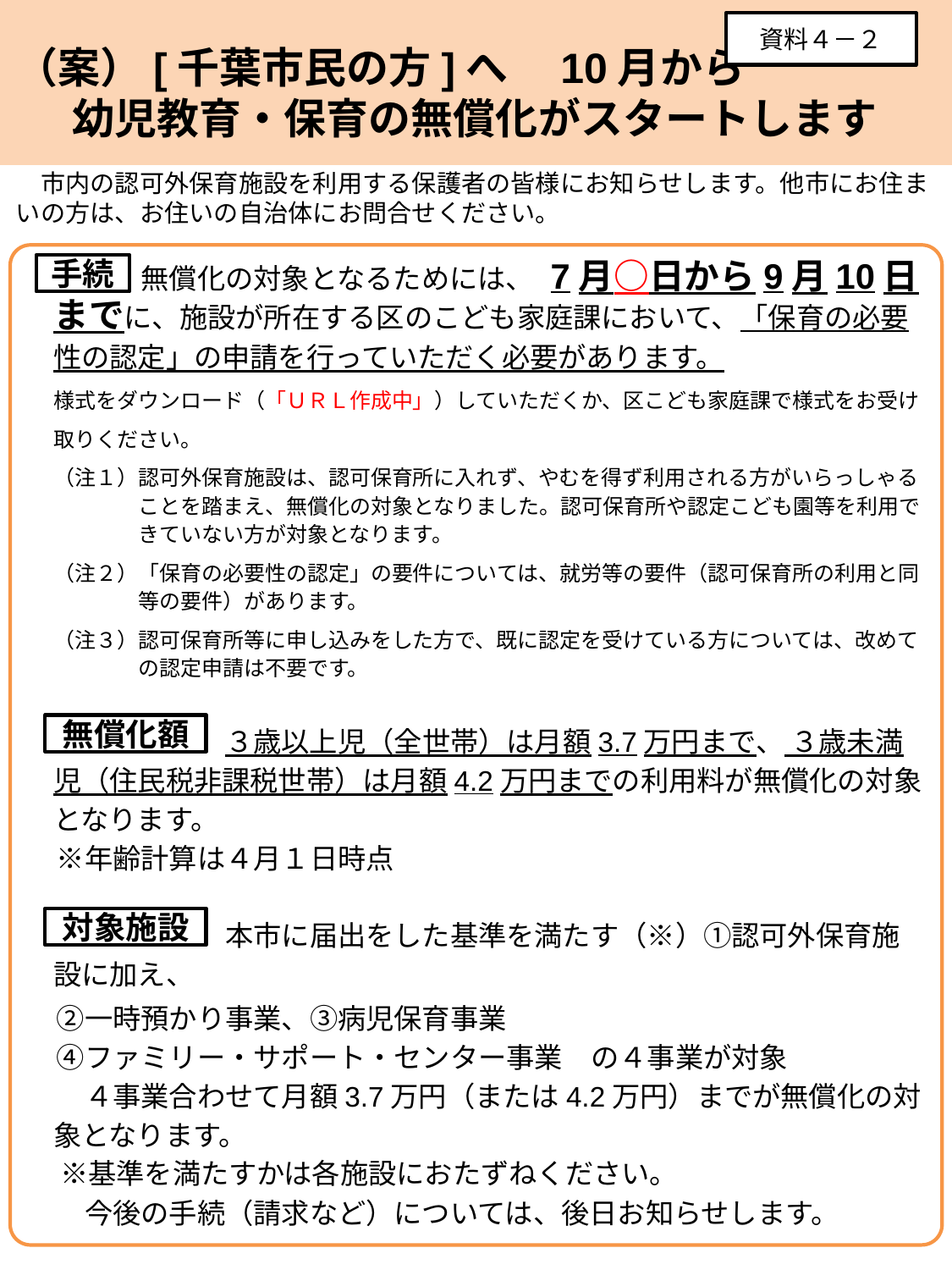

資料４－２
（案）[千葉市民の方]へ　10月から
幼児教育・保育の無償化がスタートします
　市内の認可外保育施設を利用する保護者の皆様にお知らせします。他市にお住まいの方は、お住いの自治体にお問合せください。

　　　　無償化の対象となるためには、 7月○日から9月10日までに、施設が所在する区のこども家庭課において、「保育の必要性の認定」の申請を行っていただく必要があります。
様式をダウンロード（「ＵＲＬ作成中」）していただくか、区こども家庭課で様式をお受け
取りください。
（注１）認可外保育施設は、認可保育所に入れず、やむを得ず利用される方がいらっしゃることを踏まえ、無償化の対象となりました。認可保育所や認定こども園等を利用できていない方が対象となります。
（注２）「保育の必要性の認定」の要件については、就労等の要件（認可保育所の利用と同等の要件）があります。
（注３）認可保育所等に申し込みをした方で、既に認定を受けている方については、改めての認定申請は不要です。

　　　　　　　３歳以上児（全世帯）は月額3.7万円まで、 ３歳未満児（住民税非課税世帯）は月額4.2万円までの利用料が無償化の対象となります。
　※年齢計算は４月１日時点

　　　　　　　本市に届出をした基準を満たす（※）①認可外保育施設に加え、
　②一時預かり事業、③病児保育事業
　④ファミリー・サポート・センター事業　の４事業が対象
　　４事業合わせて月額3.7万円（または4.2万円）までが無償化の対象となります。
　※基準を満たすかは各施設におたずねください。
　　今後の手続（請求など）については、後日お知らせします。

手続
無償化額
対象施設